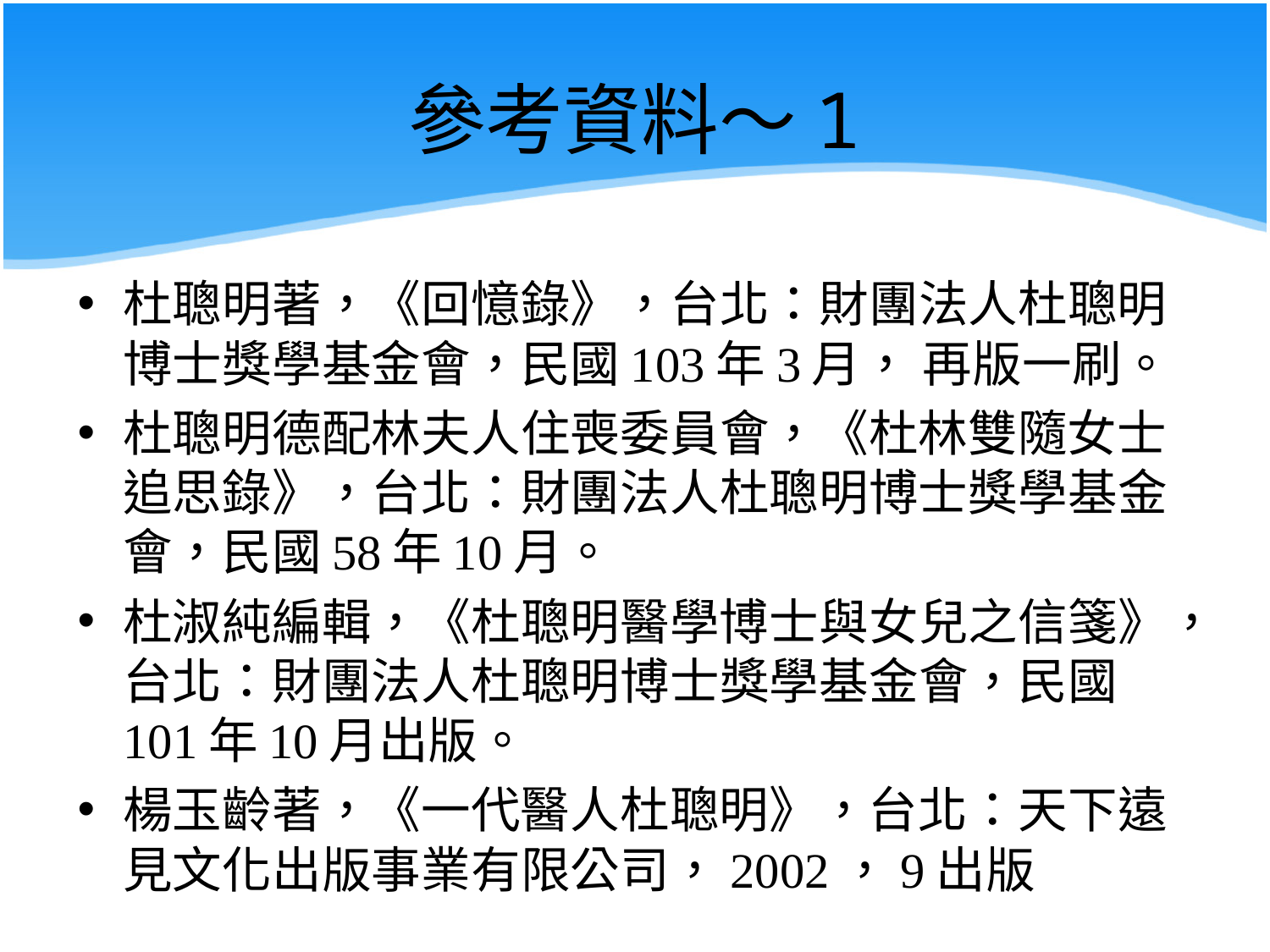

# 參考資料～1
杜聰明著，《回憶錄》，台北：財團法人杜聰明博士獎學基金會，民國103年3月， 再版一刷。
杜聰明德配林夫人住喪委員會，《杜林雙隨女士追思錄》，台北：財團法人杜聰明博士獎學基金會，民國58年10月。
杜淑純編輯，《杜聰明醫學博士與女兒之信箋》，台北：財團法人杜聰明博士獎學基金會，民國101年10月出版。
楊玉齡著，《一代醫人杜聰明》，台北：天下遠見文化出版事業有限公司，2002，9出版